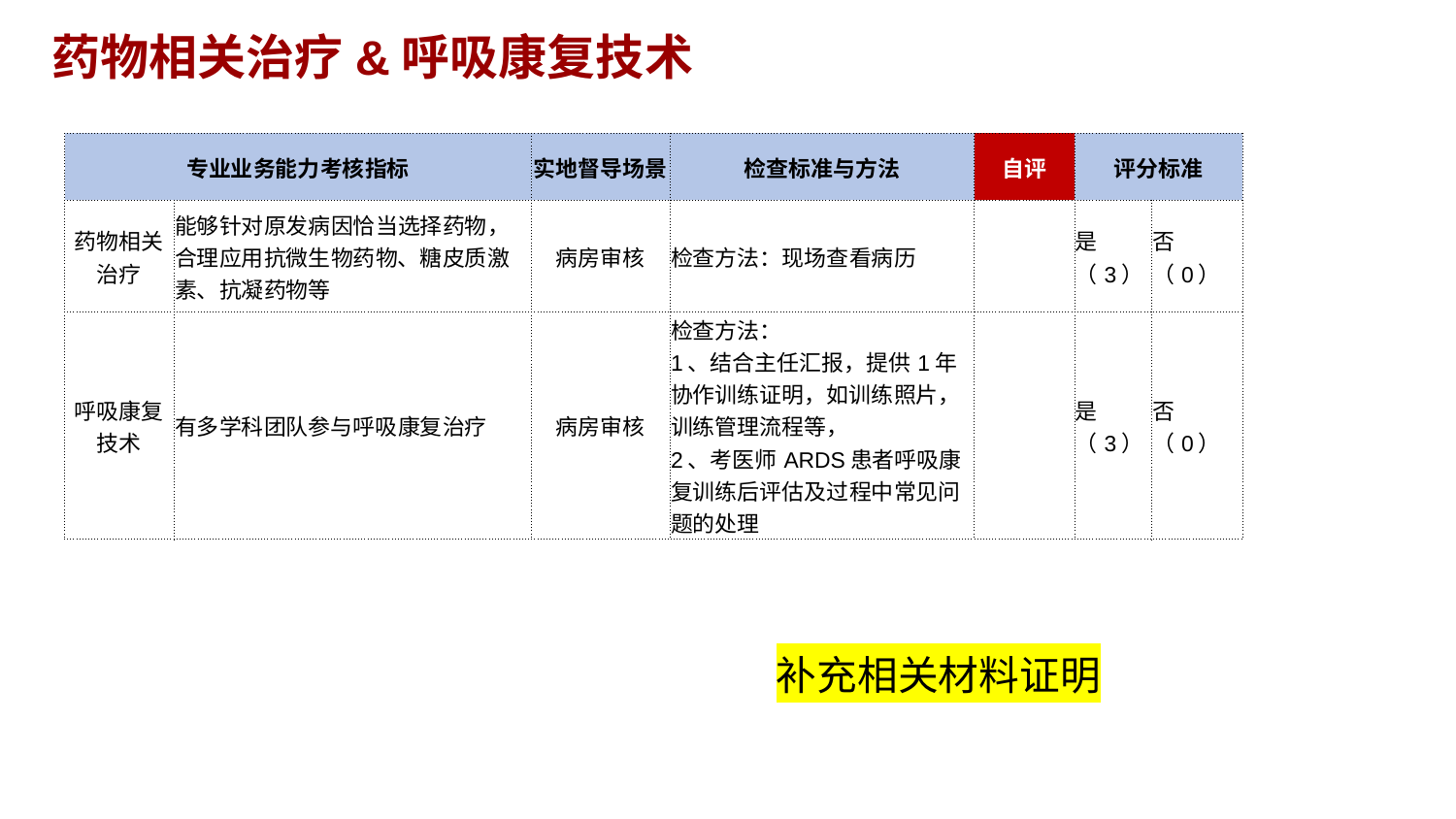

药物相关治疗&呼吸康复技术
| 专业业务能力考核指标 |  | 实地督导场景 | 检查标准与方法 | 自评 | 评分标准 |  |
| --- | --- | --- | --- | --- | --- | --- |
| 药物相关治疗 | 能够针对原发病因恰当选择药物，合理应用抗微生物药物、糖皮质激素、抗凝药物等 | 病房审核 | 检查方法：现场查看病历 |  | 是（3） | 否（0） |
| 呼吸康复技术 | 有多学科团队参与呼吸康复治疗 | 病房审核 | 检查方法： 1、结合主任汇报，提供1年协作训练证明，如训练照片，训练管理流程等， 2、考医师ARDS患者呼吸康复训练后评估及过程中常见问题的处理 |  | 是（3） | 否（0） |
补充相关材料证明